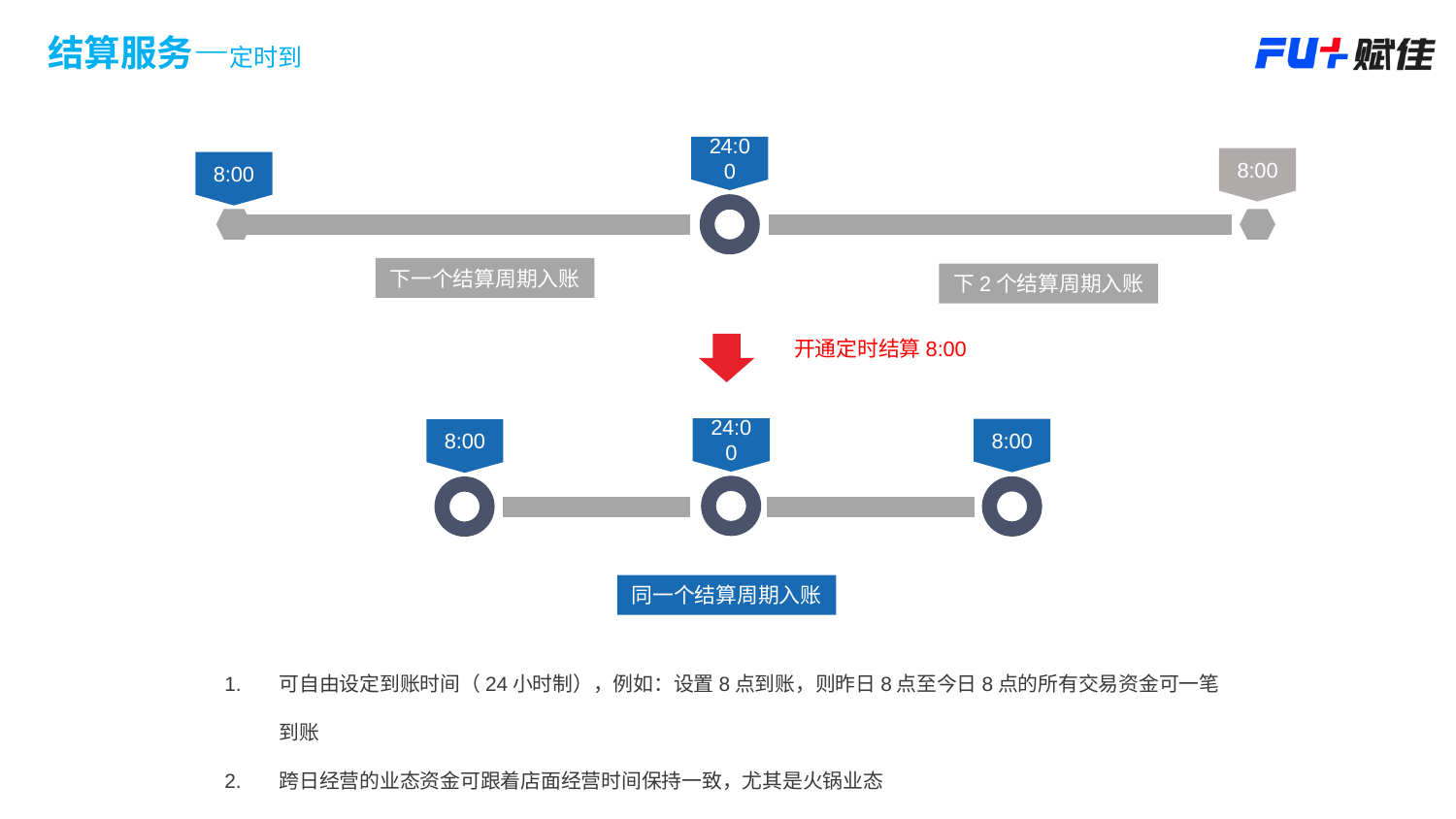

结算服务—定时到
24:00
8:00
8:00

下一个结算周期入账
下2个结算周期入账
开通定时结算8:00

24:00
8:00
8:00

同一个结算周期入账
可自由设定到账时间（24小时制），例如：设置8点到账，则昨日8点至今日8点的所有交易资金可一笔到账
跨日经营的业态资金可跟着店面经营时间保持一致，尤其是火锅业态